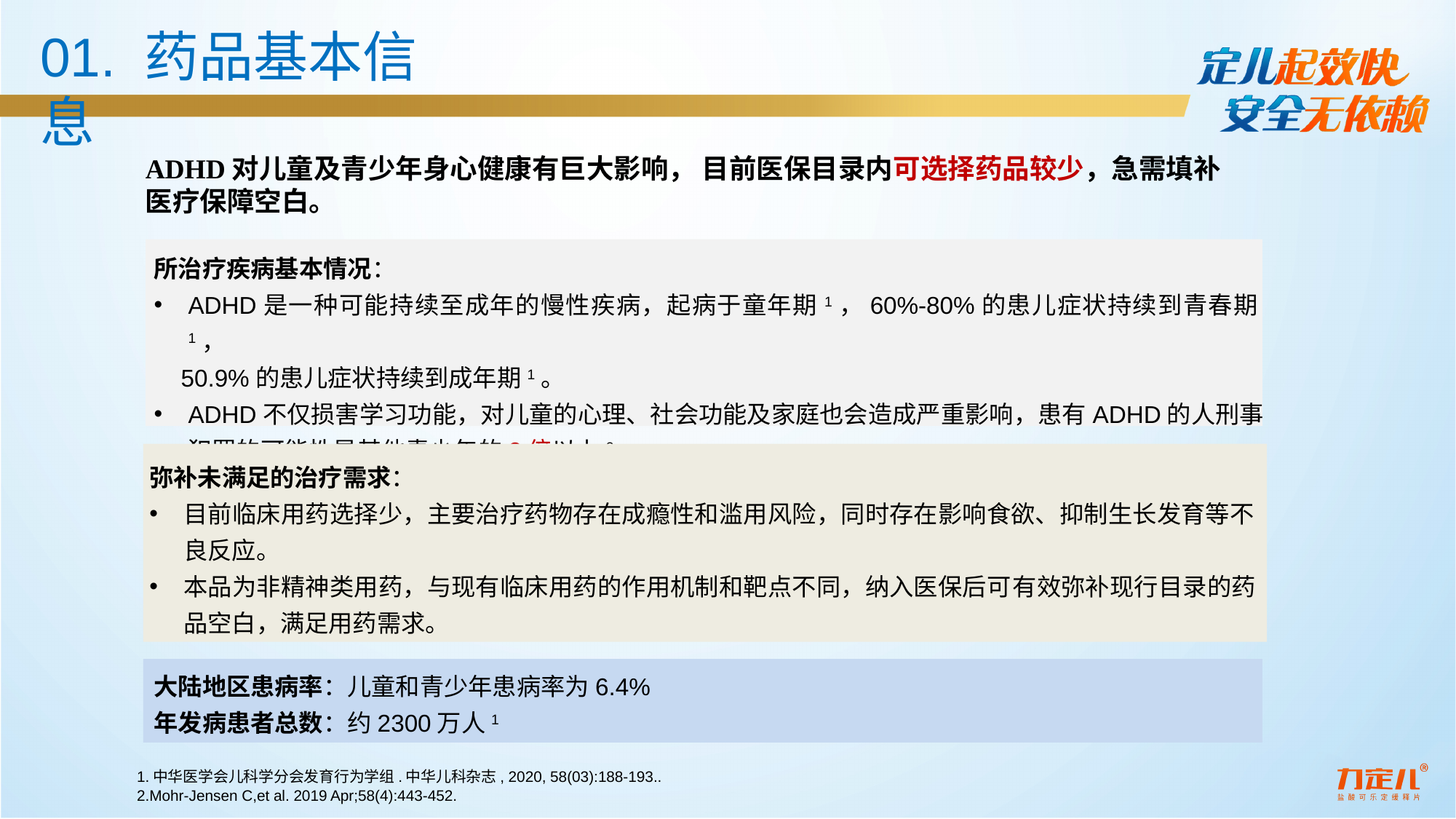

01. 药品基本信息

ADHD对儿童及青少年身心健康有巨大影响， 目前医保目录内可选择药品较少，急需填补医疗保障空白。

所治疗疾病基本情况：
ADHD是一种可能持续至成年的慢性疾病，起病于童年期1，60%-80%的患儿症状持续到青春期1，
    50.9%的患儿症状持续到成年期1。
ADHD不仅损害学习功能，对儿童的心理、社会功能及家庭也会造成严重影响，患有ADHD的人刑事犯罪的可能性是其他青少年的2倍以上2。

弥补未满足的治疗需求：
目前临床用药选择少，主要治疗药物存在成瘾性和滥用风险，同时存在影响食欲、抑制生长发育等不良反应。
本品为非精神类用药，与现有临床用药的作用机制和靶点不同，纳入医保后可有效弥补现行目录的药品空白，满足用药需求。
大陆地区患病率：儿童和青少年患病率为6.4%
年发病患者总数：约2300万人1
1.中华医学会儿科学分会发育行为学组.中华儿科杂志, 2020, 58(03):188-193..
2.Mohr-Jensen C,et al. 2019 Apr;58(4):443-452.